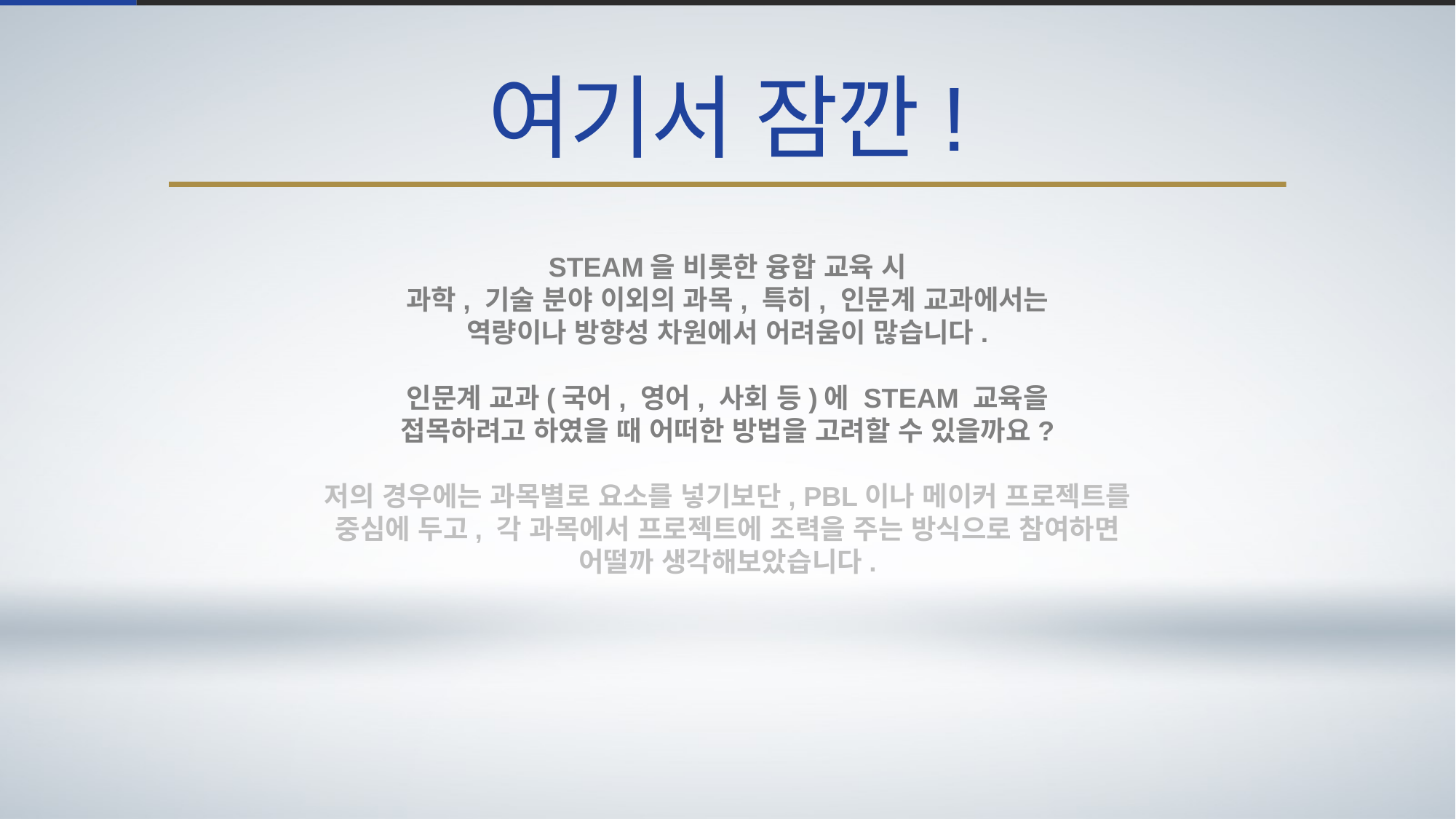

여기서 잠깐!

STEAM을 비롯한 융합 교육 시
과학, 기술 분야 이외의 과목, 특히, 인문계 교과에서는
역량이나 방향성 차원에서 어려움이 많습니다.

인문계 교과(국어, 영어, 사회 등)에 STEAM 교육을
접목하려고 하였을 때 어떠한 방법을 고려할 수 있을까요?

저의 경우에는 과목별로 요소를 넣기보단, PBL이나 메이커 프로젝트를
중심에 두고, 각 과목에서 프로젝트에 조력을 주는 방식으로 참여하면
어떨까 생각해보았습니다.